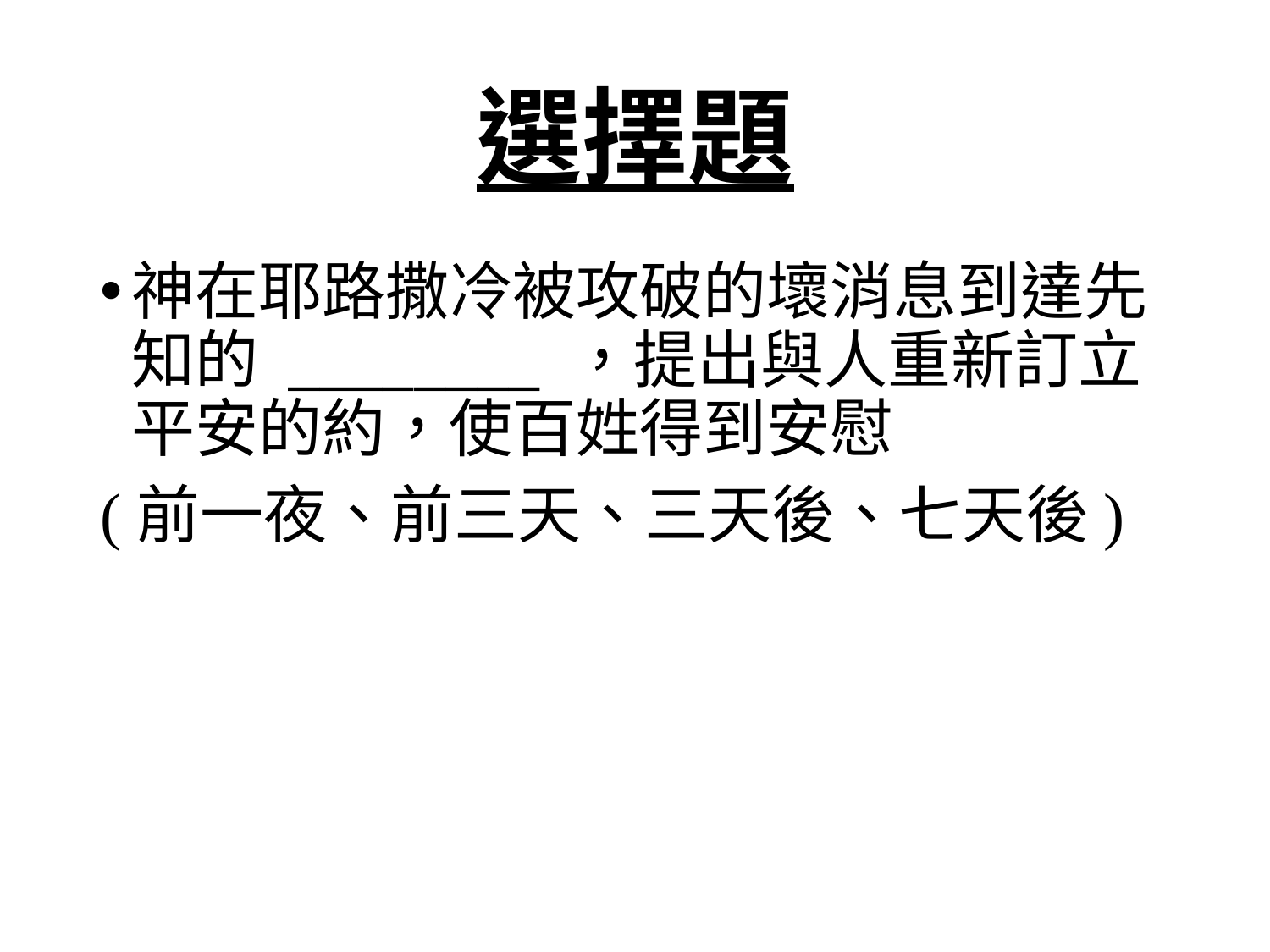

# 選擇題
神在耶路撒冷被攻破的壞消息到達先知的 ________ ，提出與人重新訂立平安的約，使百姓得到安慰
(前一夜、前三天、三天後、七天後)